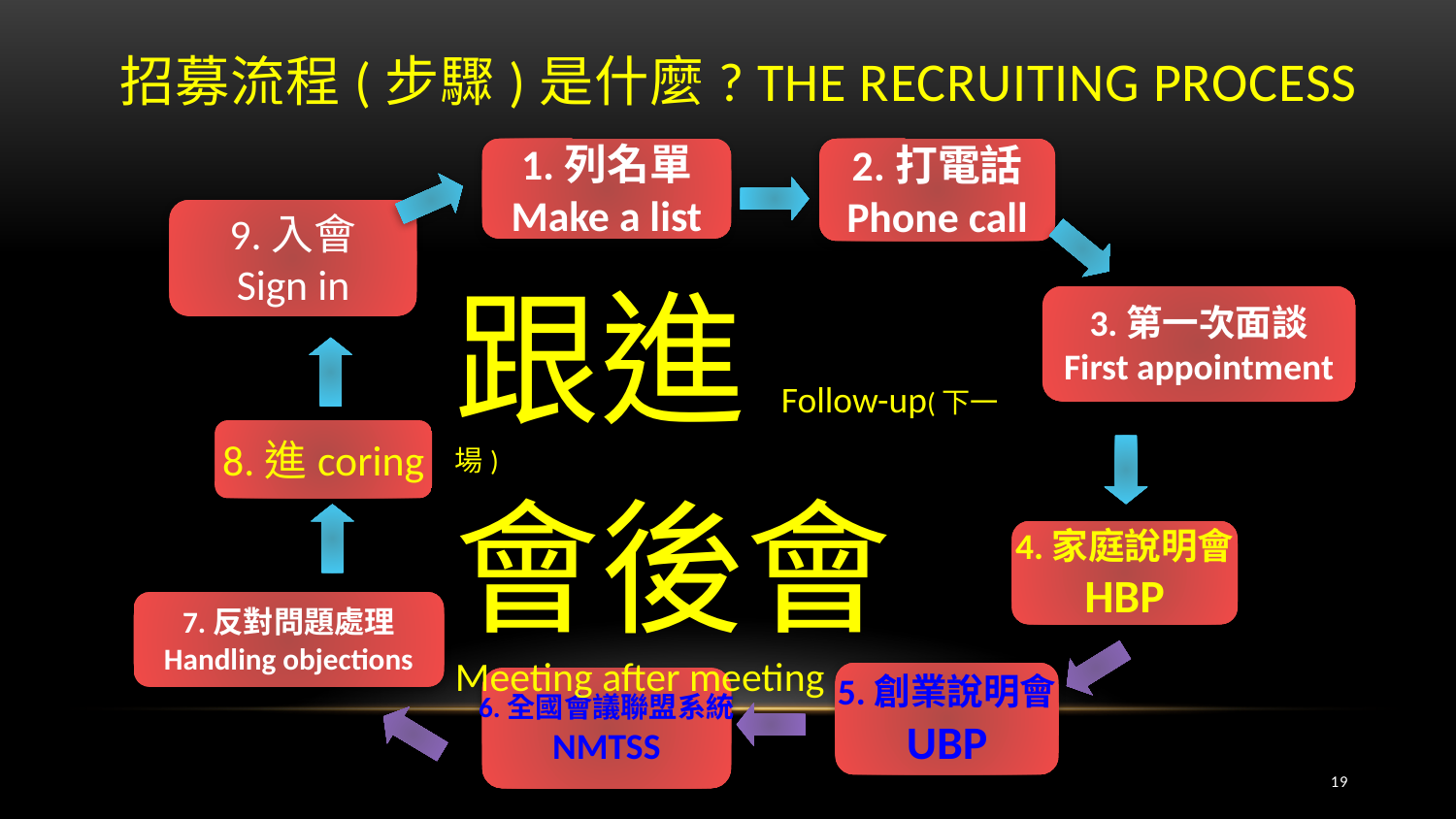

# 招募流程(步驟)是什麼? The recruiting Process
1.列名單
Make a list
2.打電話
Phone call

9.入會
Sign in

跟進Follow-up(下一場)
會後會
Meeting after meeting
3.第一次面談
First appointment

8.進coring

4.家庭說明會
HBP
7.反對問題處理
Handling objections

5.創業說明會
UBP
6.全國會議聯盟系統
NMTSS

19